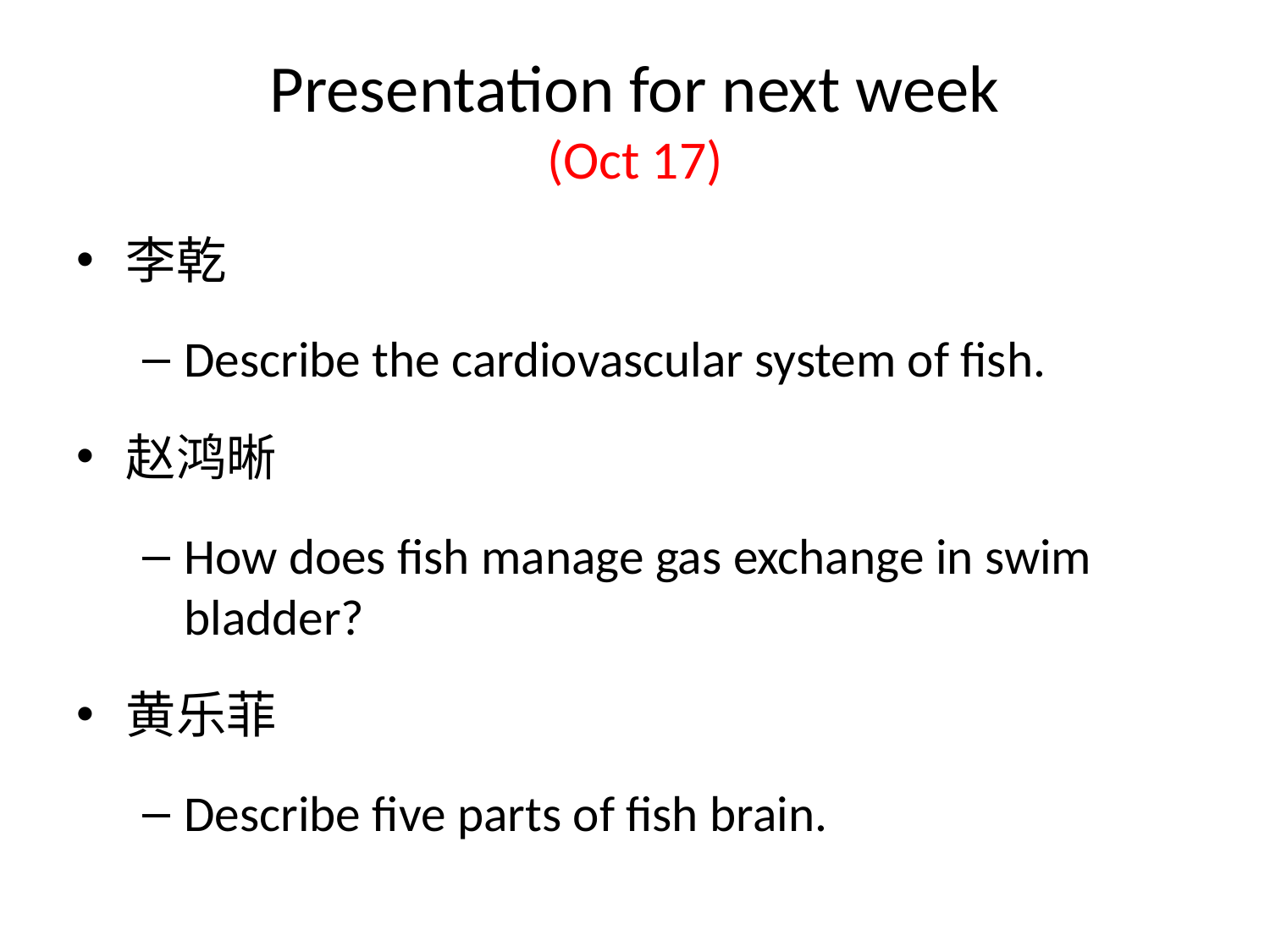

# Presentation for next week (Oct 17)
李乾
Describe the cardiovascular system of fish.
赵鸿晰
How does fish manage gas exchange in swim bladder?
黄乐菲
Describe five parts of fish brain.